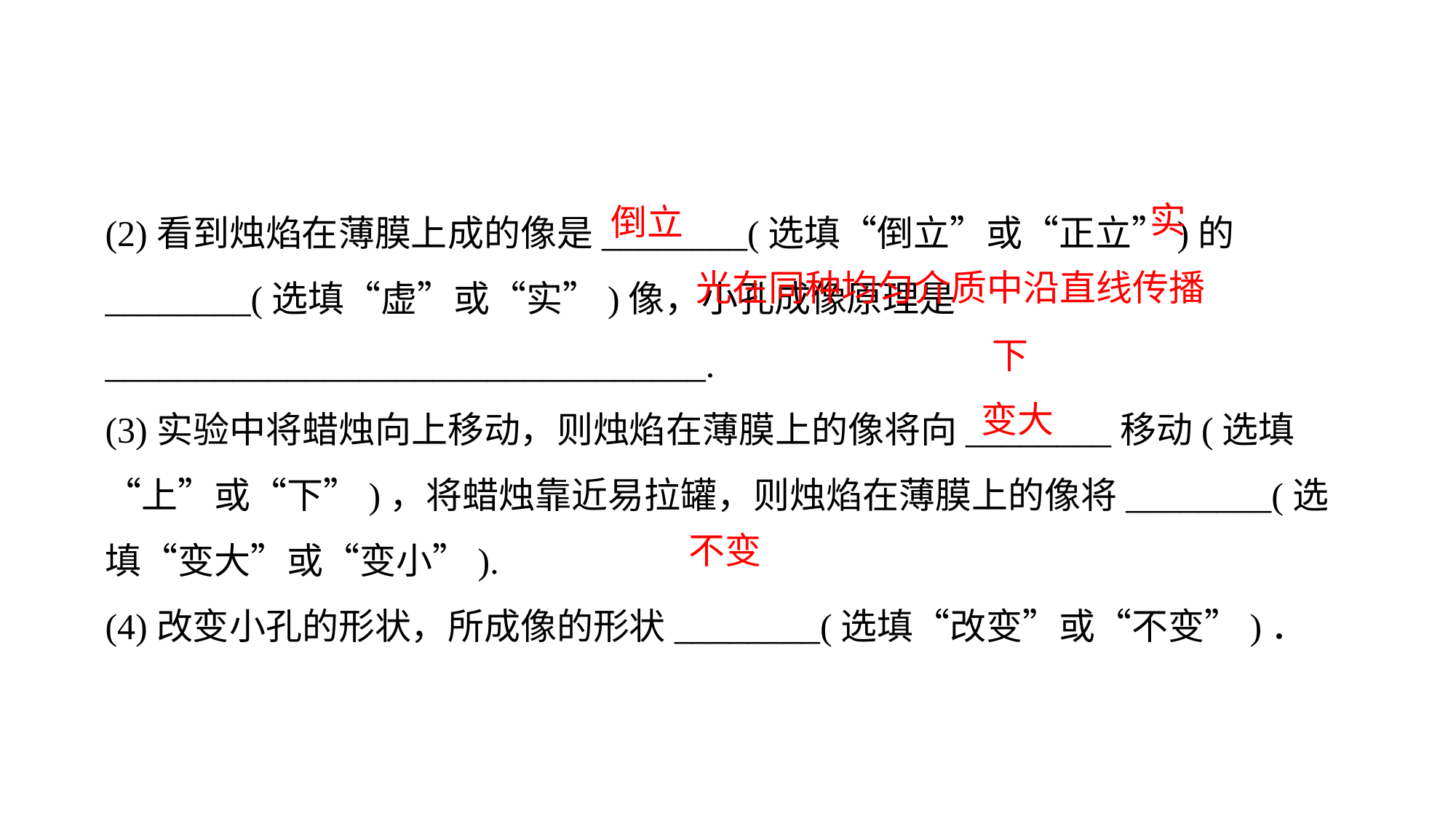

(2)看到烛焰在薄膜上成的像是________(选填“倒立”或“正立”)的________(选填“虚”或“实”)像，小孔成像原理是_________________________________.
(3)实验中将蜡烛向上移动，则烛焰在薄膜上的像将向________移动(选填“上”或“下”)，将蜡烛靠近易拉罐，则烛焰在薄膜上的像将________(选填“变大”或“变小”).
(4)改变小孔的形状，所成像的形状________(选填“改变”或“不变”)．
实
倒立
光在同种均匀介质中沿直线传播
下
变大
不变